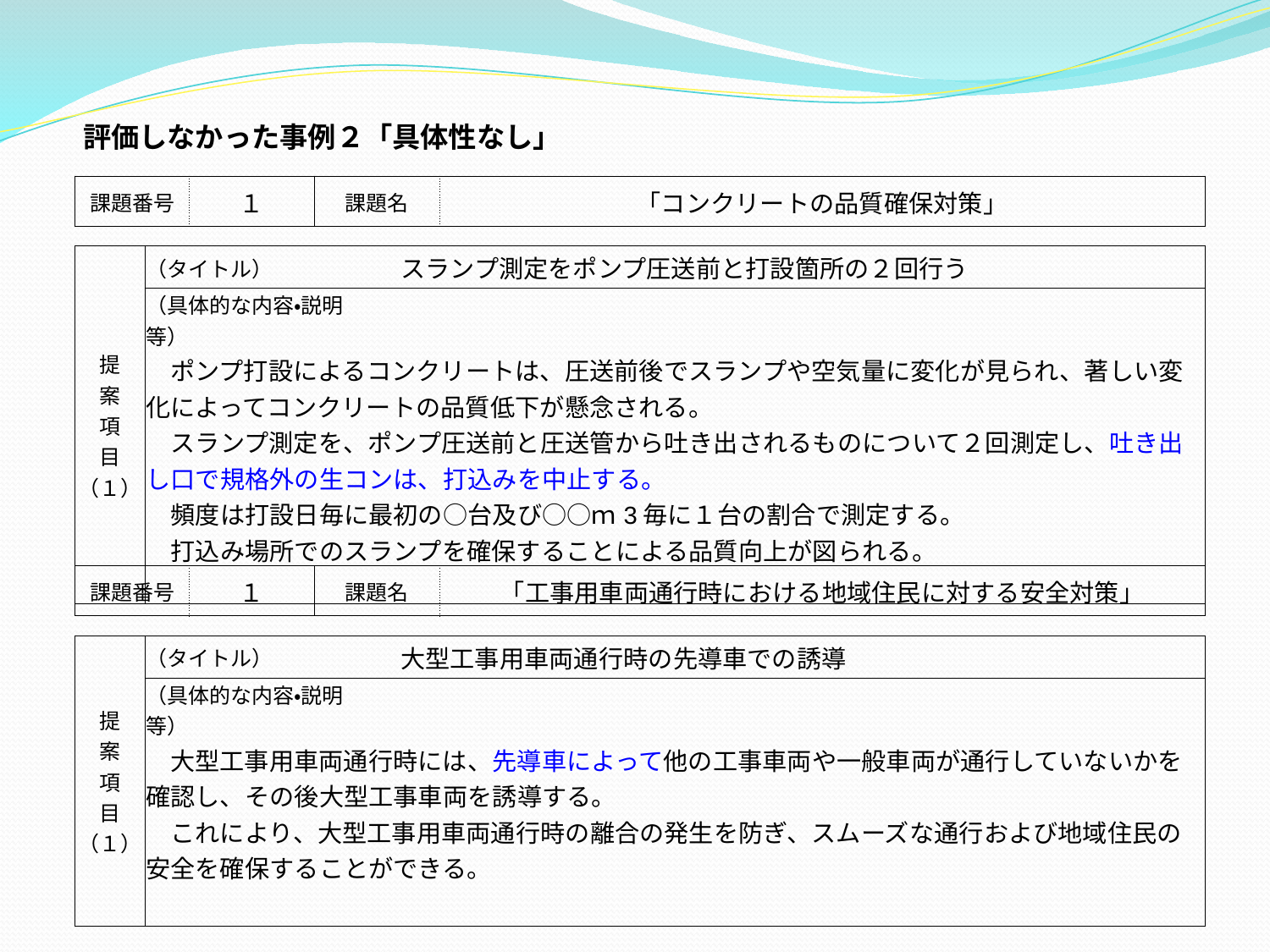

評価しなかった事例２「具体性なし」
| 課題番号 | １ | 課題名 | 「コンクリートの品質確保対策」 |
| --- | --- | --- | --- |
| 提 案 項 目 （１） | （タイトル） | スランプ測定をポンプ圧送前と打設箇所の２回行う |
| --- | --- | --- |
|  | （具体的な内容・説明等） |  |
|  | ポンプ打設によるコンクリートは、圧送前後でスランプや空気量に変化が見られ、著しい変化によってコンクリートの品質低下が懸念される。 　スランプ測定を、ポンプ圧送前と圧送管から吐き出されるものについて２回測定し、吐き出し口で規格外の生コンは、打込みを中止する。 　頻度は打設日毎に最初の○台及び○○ｍ3毎に１台の割合で測定する。 　打込み場所でのスランプを確保することによる品質向上が図られる。 |  |
| 課題番号 | １ | 課題名 | 「工事用車両通行時における地域住民に対する安全対策」 |
| --- | --- | --- | --- |
| 提 案 項 目 （１） | （タイトル） | 大型工事用車両通行時の先導車での誘導 |
| --- | --- | --- |
|  | （具体的な内容・説明等） |  |
|  | 大型工事用車両通行時には、先導車によって他の工事車両や一般車両が通行していないかを確認し、その後大型工事車両を誘導する。 　これにより、大型工事用車両通行時の離合の発生を防ぎ、スムーズな通行および地域住民の安全を確保することができる。 |  |